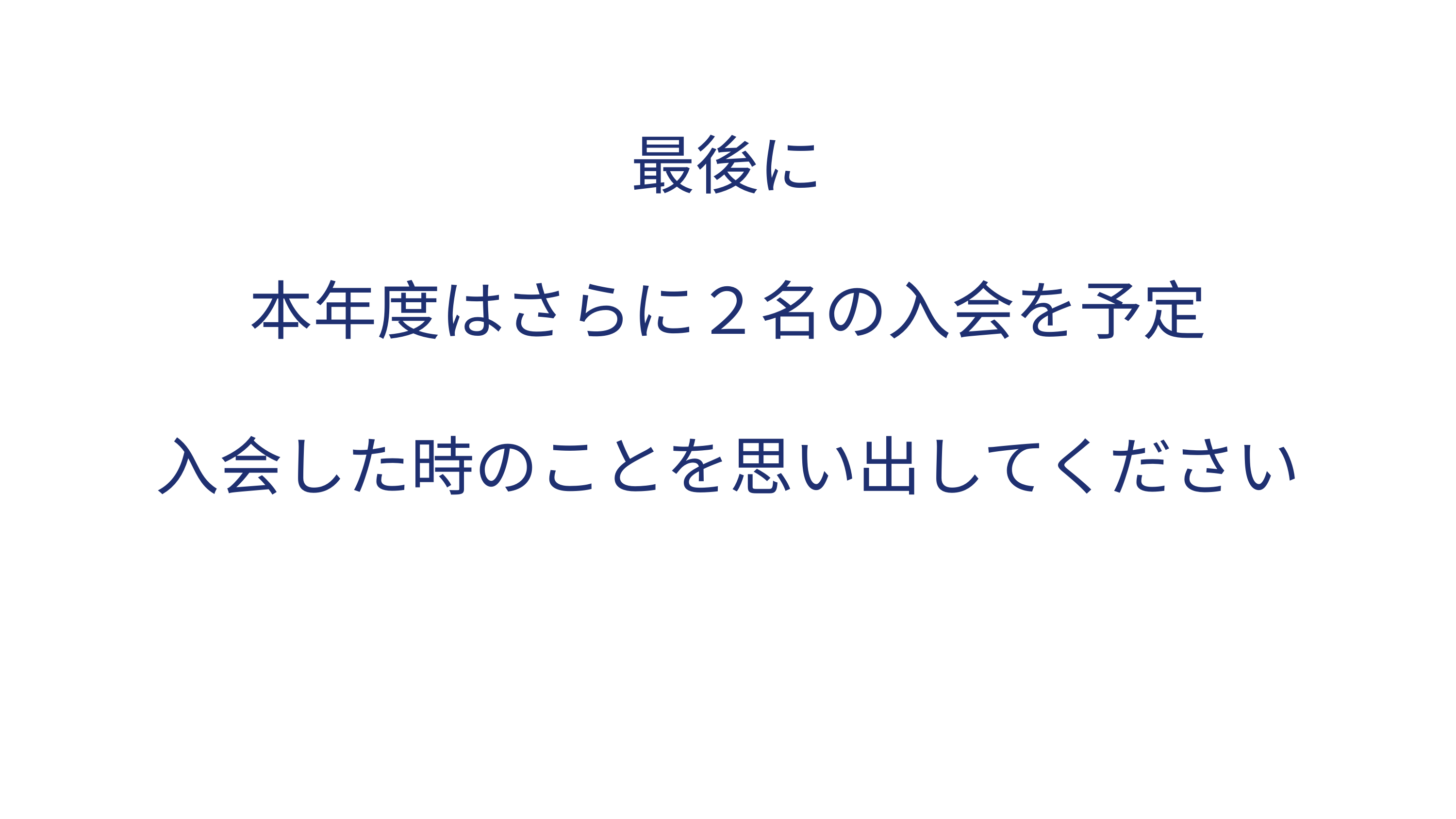

最後に
本年度はさらに２名の入会を予定
入会した時のことを思い出してください